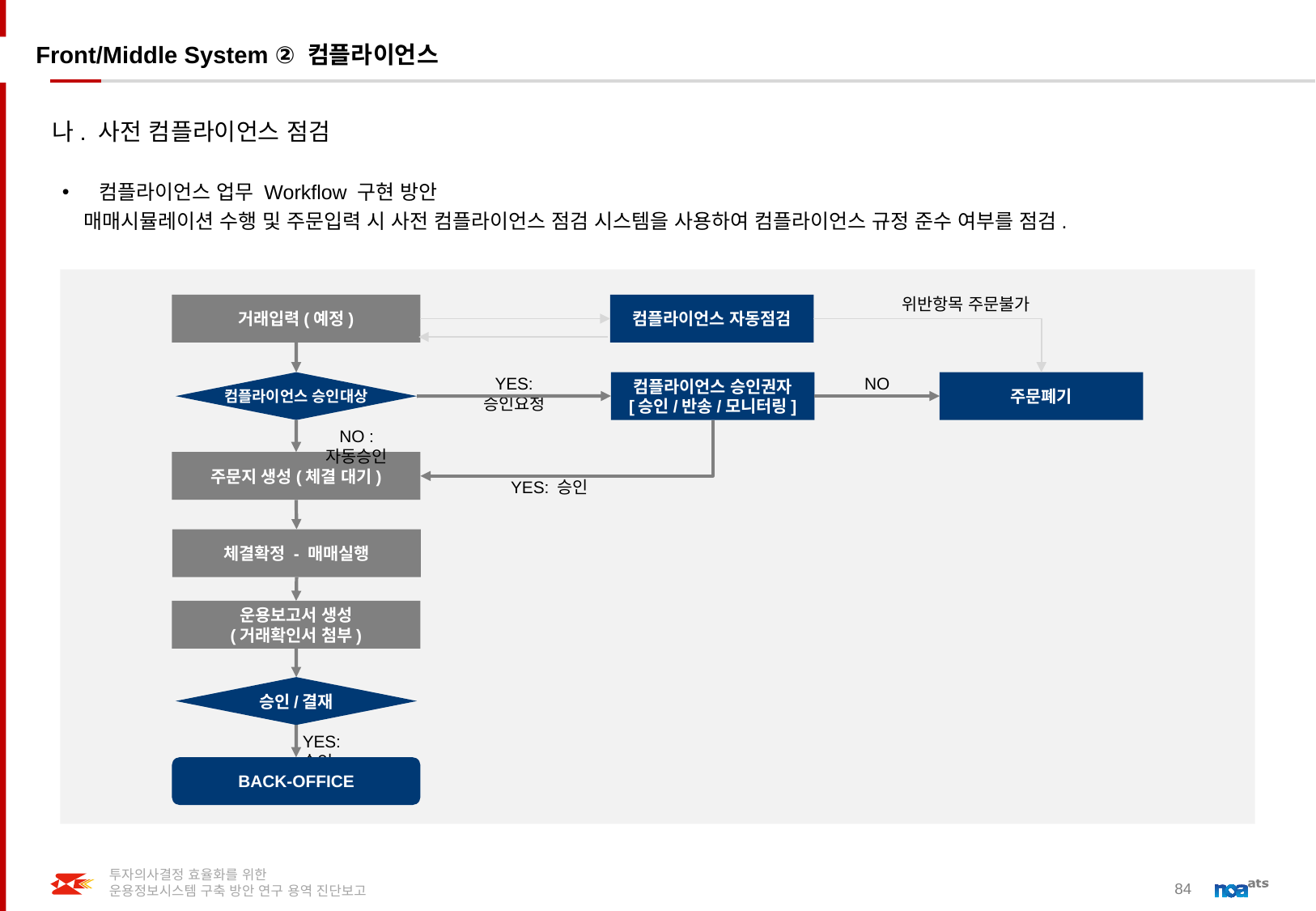

# Front/Middle System ② 컴플라이언스
나. 사전 컴플라이언스 점검
컴플라이언스 업무 Workflow 구현 방안
   매매시뮬레이션 수행 및 주문입력 시 사전 컴플라이언스 점검 시스템을 사용하여 컴플라이언스 규정 준수 여부를 점검.

위반항목 주문불가
거래입력(예정)
컴플라이언스 자동점검
컴플라이언스 승인권자
[승인/반송/모니터링]
주문폐기
컴플라이언스 승인대상
YES: 승인요청
NO
NO : 자동승인
주문지 생성(체결 대기)
YES: 승인
체결확정 - 매매실행
운용보고서 생성
(거래확인서 첨부)
승인/결재
YES: 승인
BACK-OFFICE